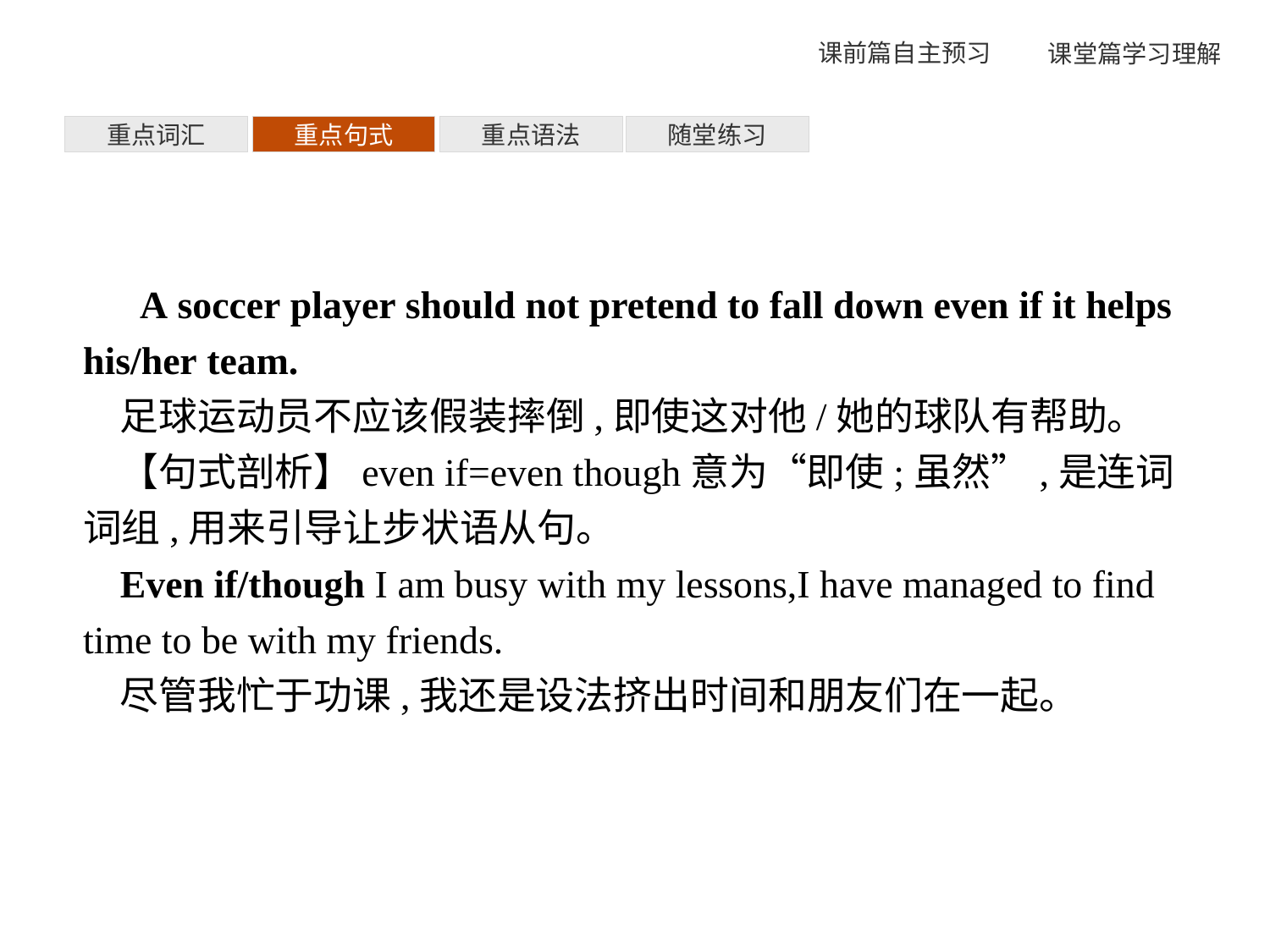

重点词汇
重点句式
重点语法
随堂练习
A soccer player should not pretend to fall down even if it helps his/her team.
足球运动员不应该假装摔倒,即使这对他/她的球队有帮助。
【句式剖析】even if=even though意为“即使;虽然”,是连词词组,用来引导让步状语从句。
Even if/though I am busy with my lessons,I have managed to find time to be with my friends.
尽管我忙于功课,我还是设法挤出时间和朋友们在一起。